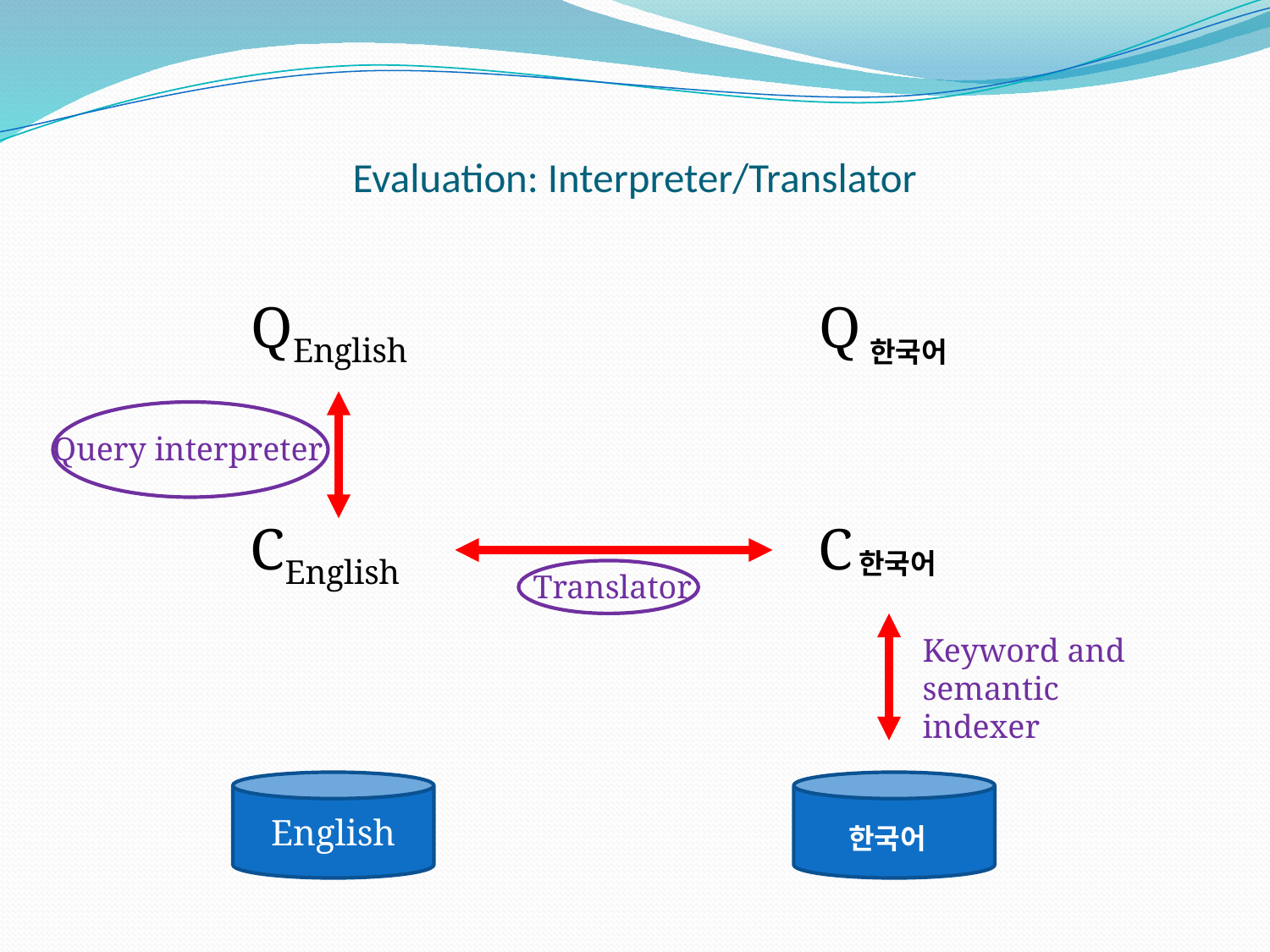

# Evaluation: Interpreter/Translator
QEnglish
Q
한국어

Query interpreter
CEnglish
C
한국어

Translator
Keyword and semantic indexer
English

한국어